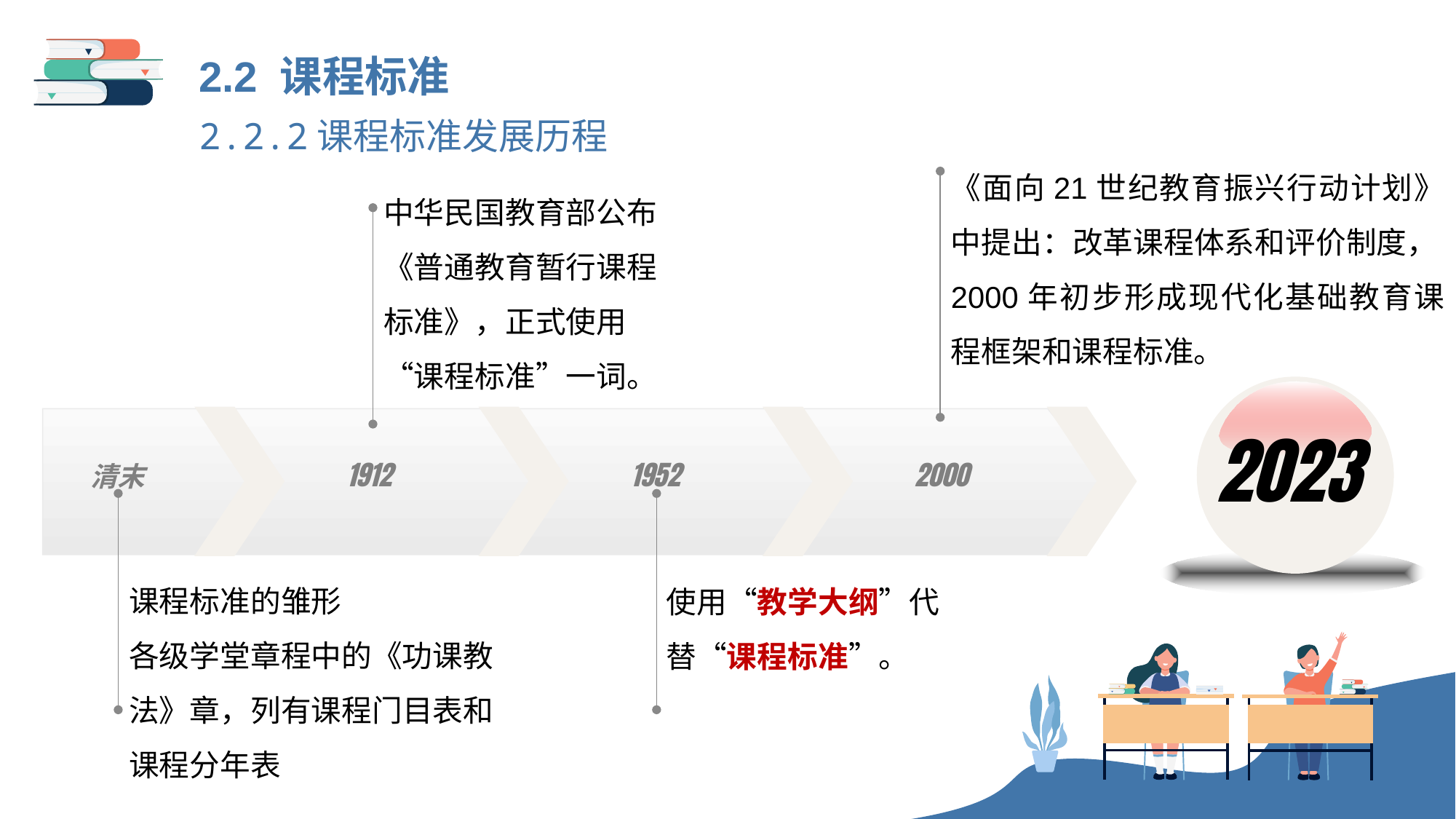

2.2 课程标准
2.2.2课程标准发展历程
《面向21世纪教育振兴行动计划》中提出：改革课程体系和评价制度，2000年初步形成现代化基础教育课程框架和课程标准。
中华民国教育部公布《普通教育暂行课程标准》，正式使用“课程标准”一词。

2023

清末
1912
1952
2000
使用“教学大纲”代替“课程标准”。
课程标准的雏形
各级学堂章程中的《功课教法》章，列有课程门目表和课程分年表